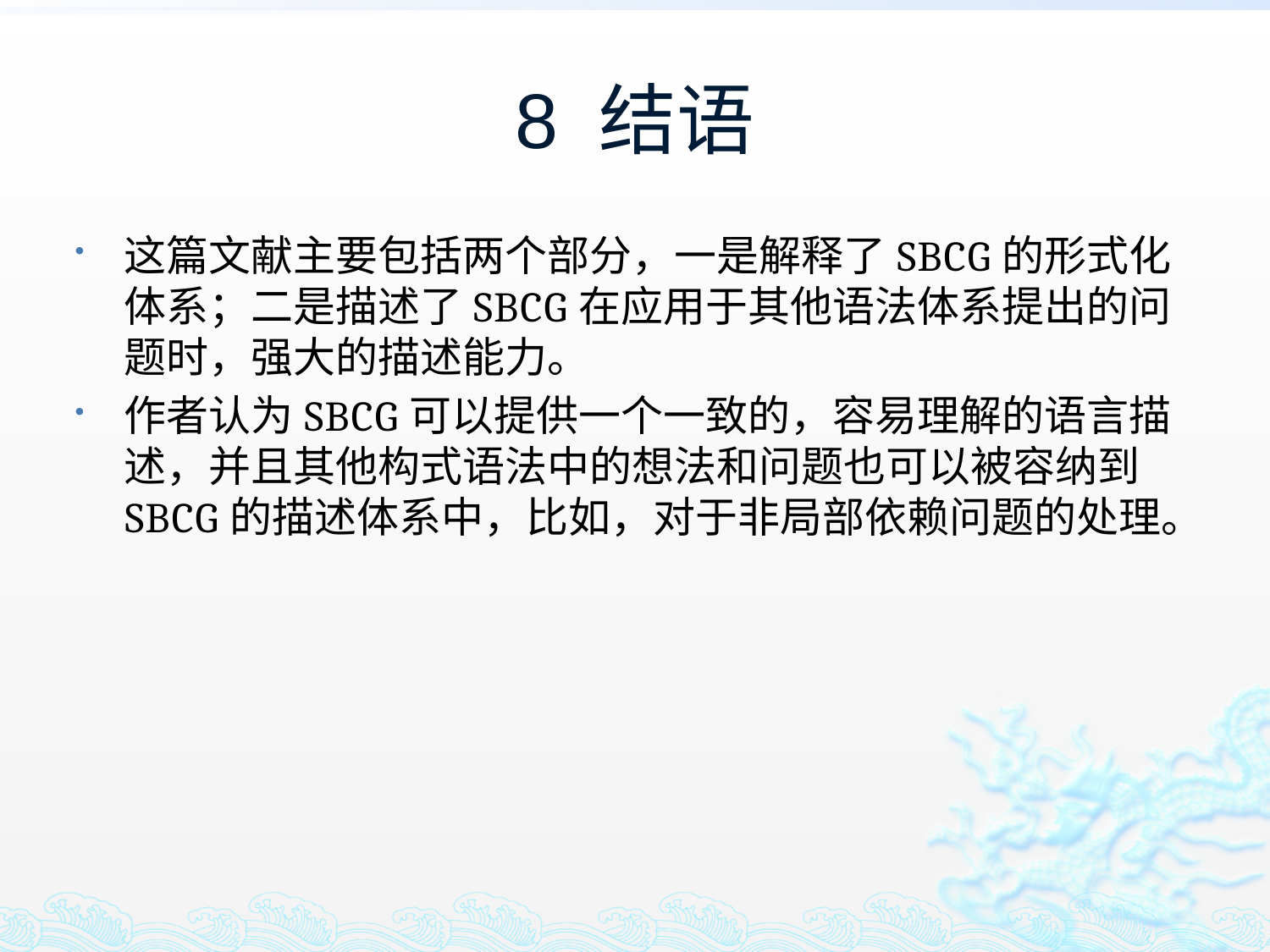

# 8 结语
这篇文献主要包括两个部分，一是解释了SBCG的形式化体系；二是描述了SBCG在应用于其他语法体系提出的问题时，强大的描述能力。
作者认为SBCG可以提供一个一致的，容易理解的语言描述，并且其他构式语法中的想法和问题也可以被容纳到SBCG的描述体系中，比如，对于非局部依赖问题的处理。